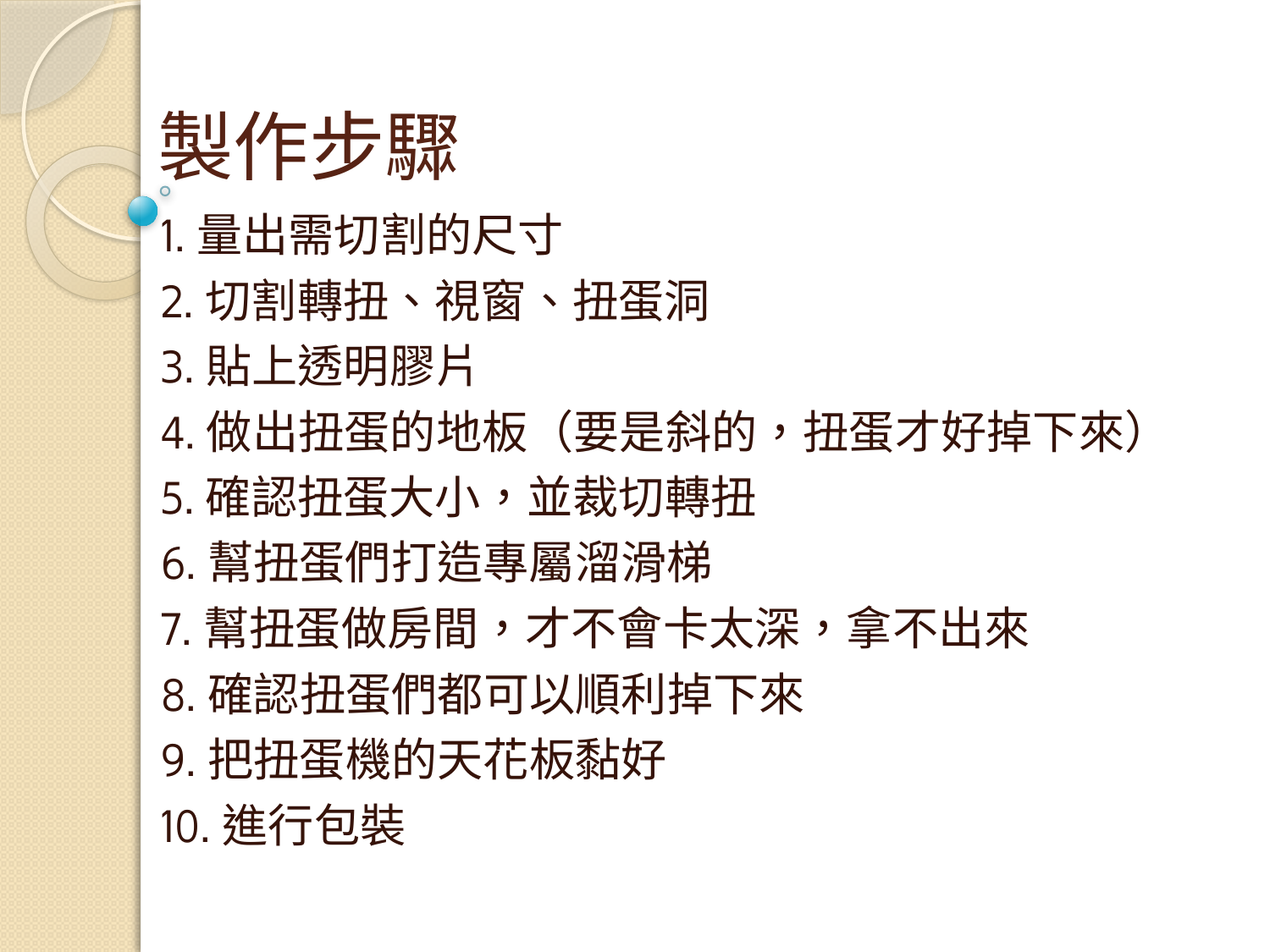

# 製作步驟
1.量出需切割的尺寸
2.切割轉扭、視窗、扭蛋洞
3.貼上透明膠片
4.做出扭蛋的地板（要是斜的，扭蛋才好掉下來）
5.確認扭蛋大小，並裁切轉扭
6.幫扭蛋們打造專屬溜滑梯
7.幫扭蛋做房間，才不會卡太深，拿不出來
8.確認扭蛋們都可以順利掉下來
9.把扭蛋機的天花板黏好
10.進行包裝